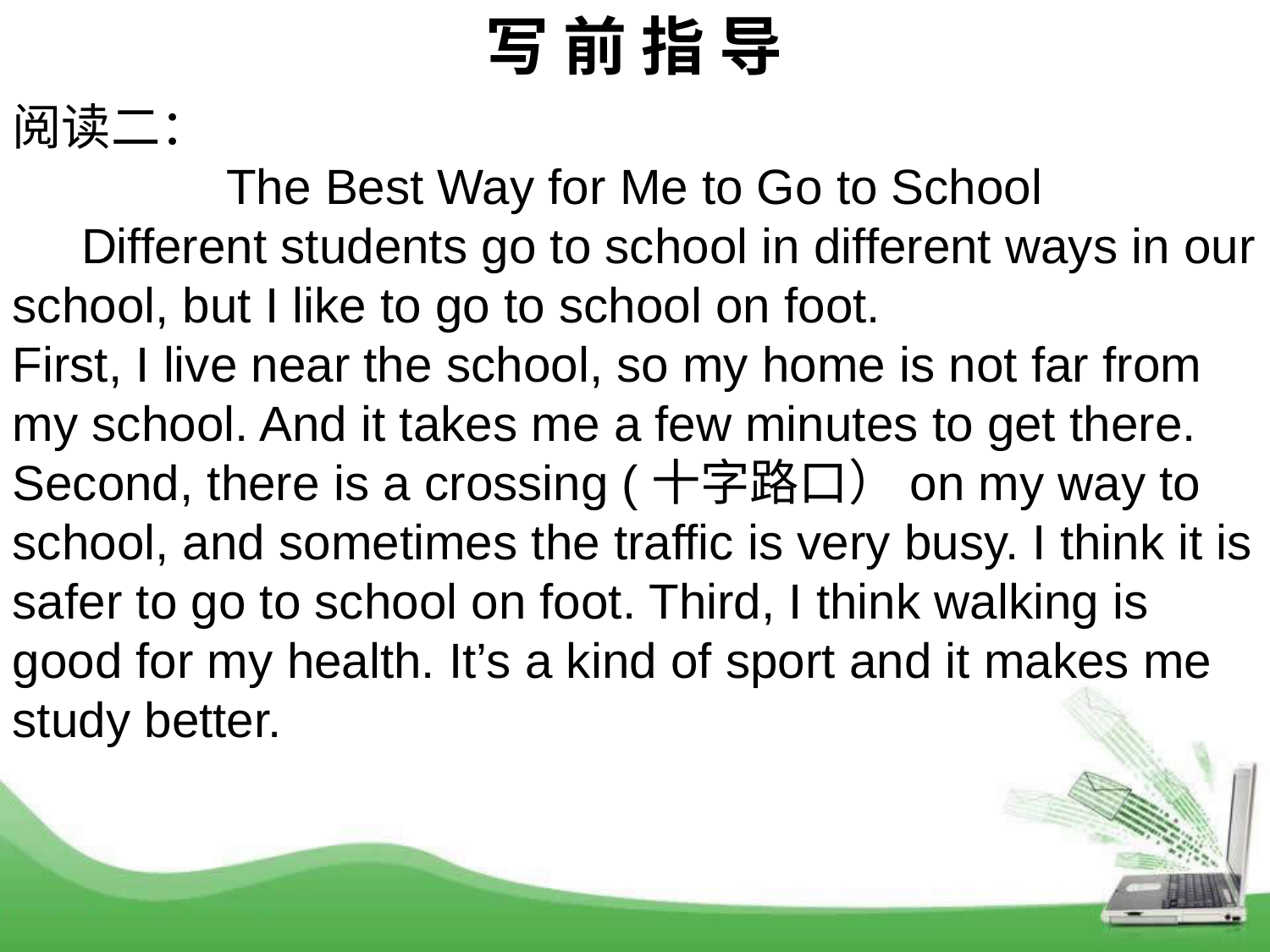

写 前 指 导
阅读二：
The Best Way for Me to Go to School
     Different students go to school in different ways in our school, but I like to go to school on foot.
First, I live near the school, so my home is not far from my school. And it takes me a few minutes to get there. Second, there is a crossing (十字路口）on my way to school, and sometimes the traffic is very busy. I think it is safer to go to school on foot. Third, I think walking is good for my health. It’s a kind of sport and it makes me study better.